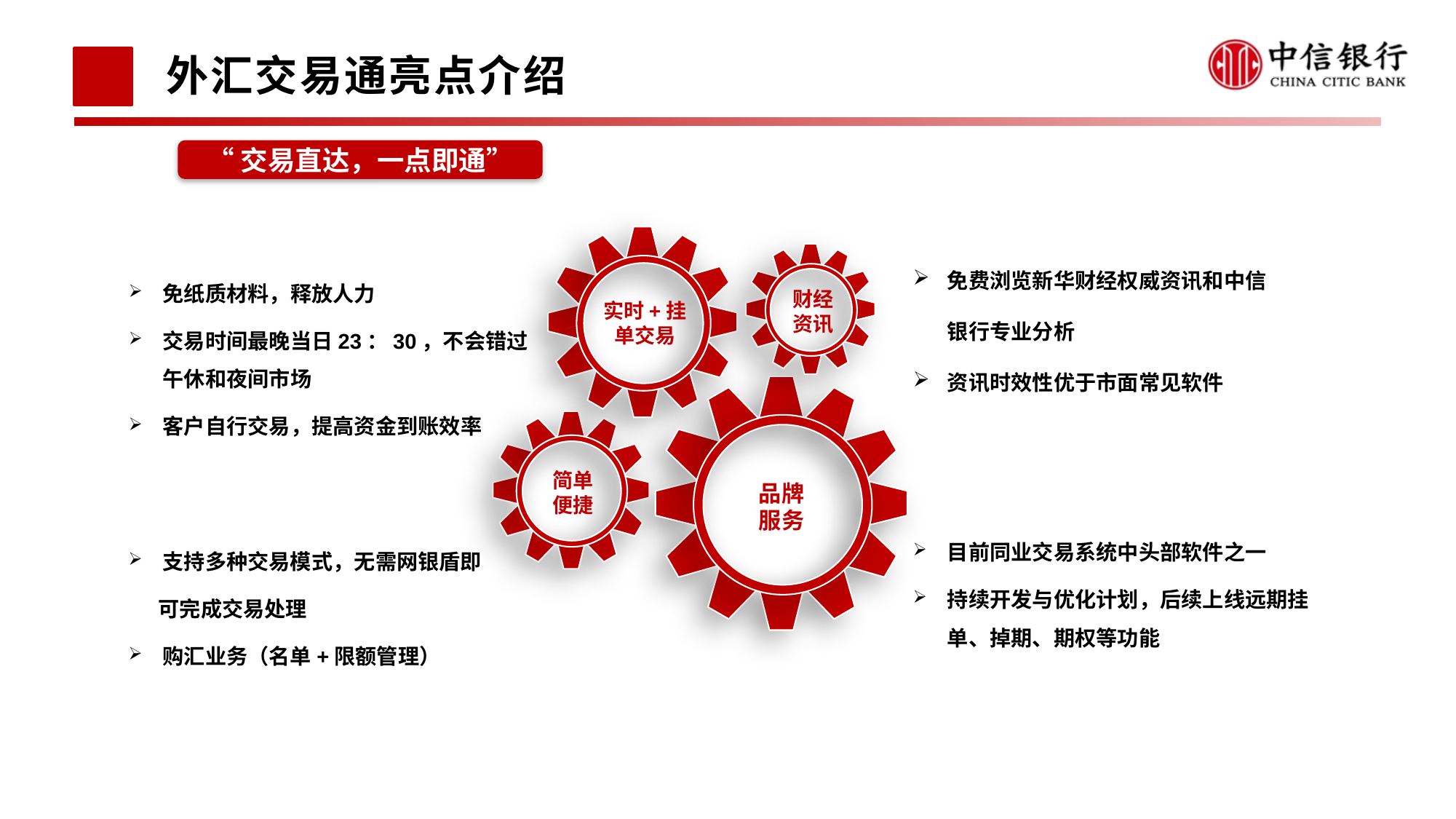

# 外汇交易通亮点介绍
“交易直达，一点即通”

免费浏览新华财经权威资讯和中信银行专业分析
资讯时效性优于市面常见软件

免纸质材料，释放人力
交易时间最晚当日23：30，不会错过午休和夜间市场
客户自行交易，提高资金到账效率

财经资讯
实时+挂单交易
简单便捷
品牌服务
目前同业交易系统中头部软件之一
持续开发与优化计划，后续上线远期挂单、掉期、期权等功能
支持多种交易模式，无需网银盾即
     可完成交易处理
购汇业务（名单+限额管理）